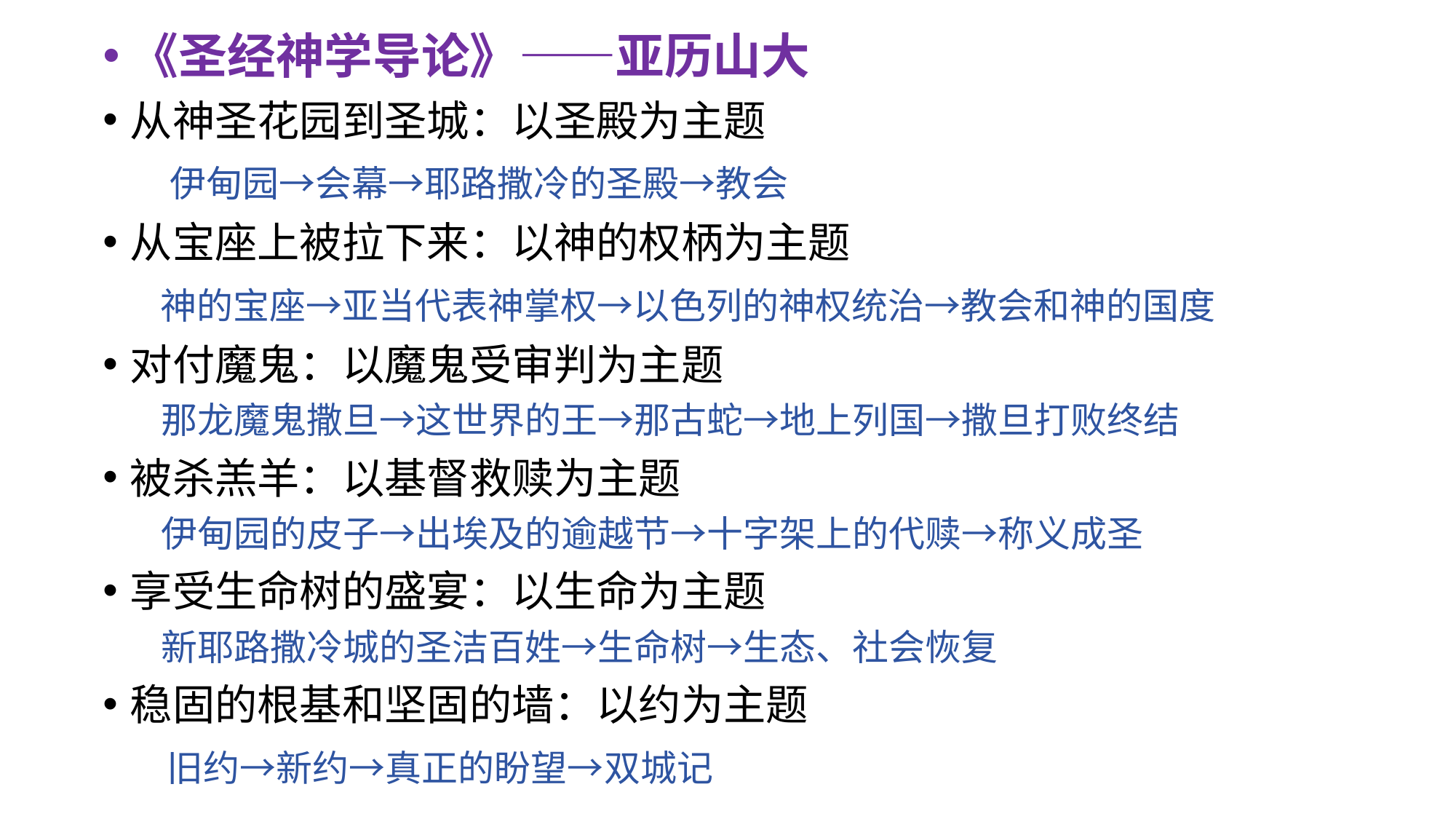

《圣经神学导论》——亚历山大
从神圣花园到圣城：以圣殿为主题
      伊甸园→会幕→耶路撒冷的圣殿→教会
从宝座上被拉下来：以神的权柄为主题
     神的宝座→亚当代表神掌权→以色列的神权统治→教会和神的国度
对付魔鬼：以魔鬼受审判为主题
      那龙魔鬼撒旦→这世界的王→那古蛇→地上列国→撒旦打败终结
被杀羔羊：以基督救赎为主题
      伊甸园的皮子→出埃及的逾越节→十字架上的代赎→称义成圣
享受生命树的盛宴：以生命为主题
      新耶路撒冷城的圣洁百姓→生命树→生态、社会恢复
稳固的根基和坚固的墙：以约为主题
      旧约→新约→真正的盼望→双城记